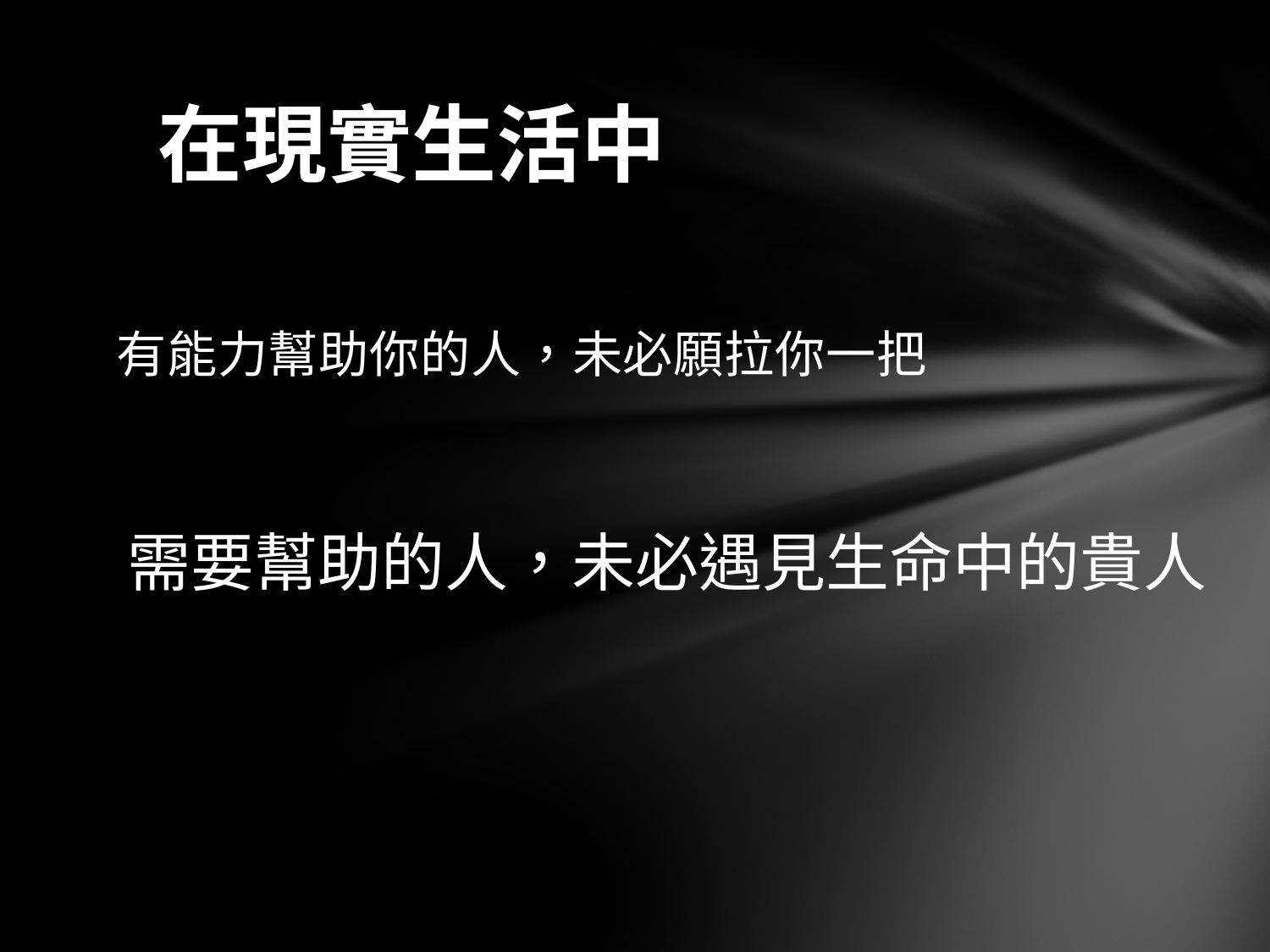

# 在現實生活中
有能力幫助你的人，未必願拉你一把
需要幫助的人，未必遇見生命中的貴人